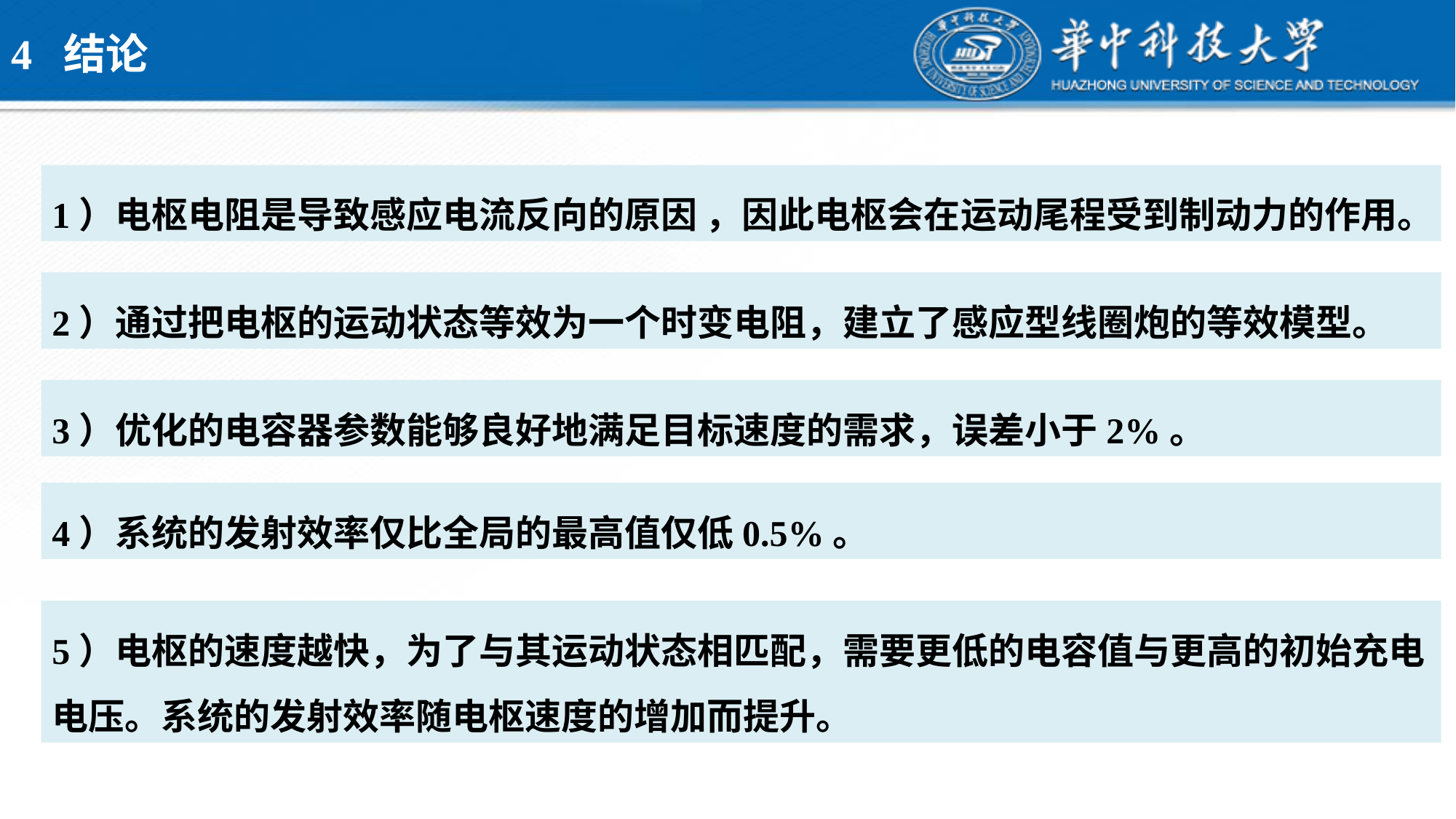

# 4  结论
1）电枢电阻是导致感应电流反向的原因 ，因此电枢会在运动尾程受到制动力的作用。
2）通过把电枢的运动状态等效为一个时变电阻，建立了感应型线圈炮的等效模型。
3）优化的电容器参数能够良好地满足目标速度的需求，误差小于2%。
5）电枢的速度越快，为了与其运动状态相匹配，需要更低的电容值与更高的初始充电电压。系统的发射效率随电枢速度的增加而提升。
4）系统的发射效率仅比全局的最高值仅低0.5%。